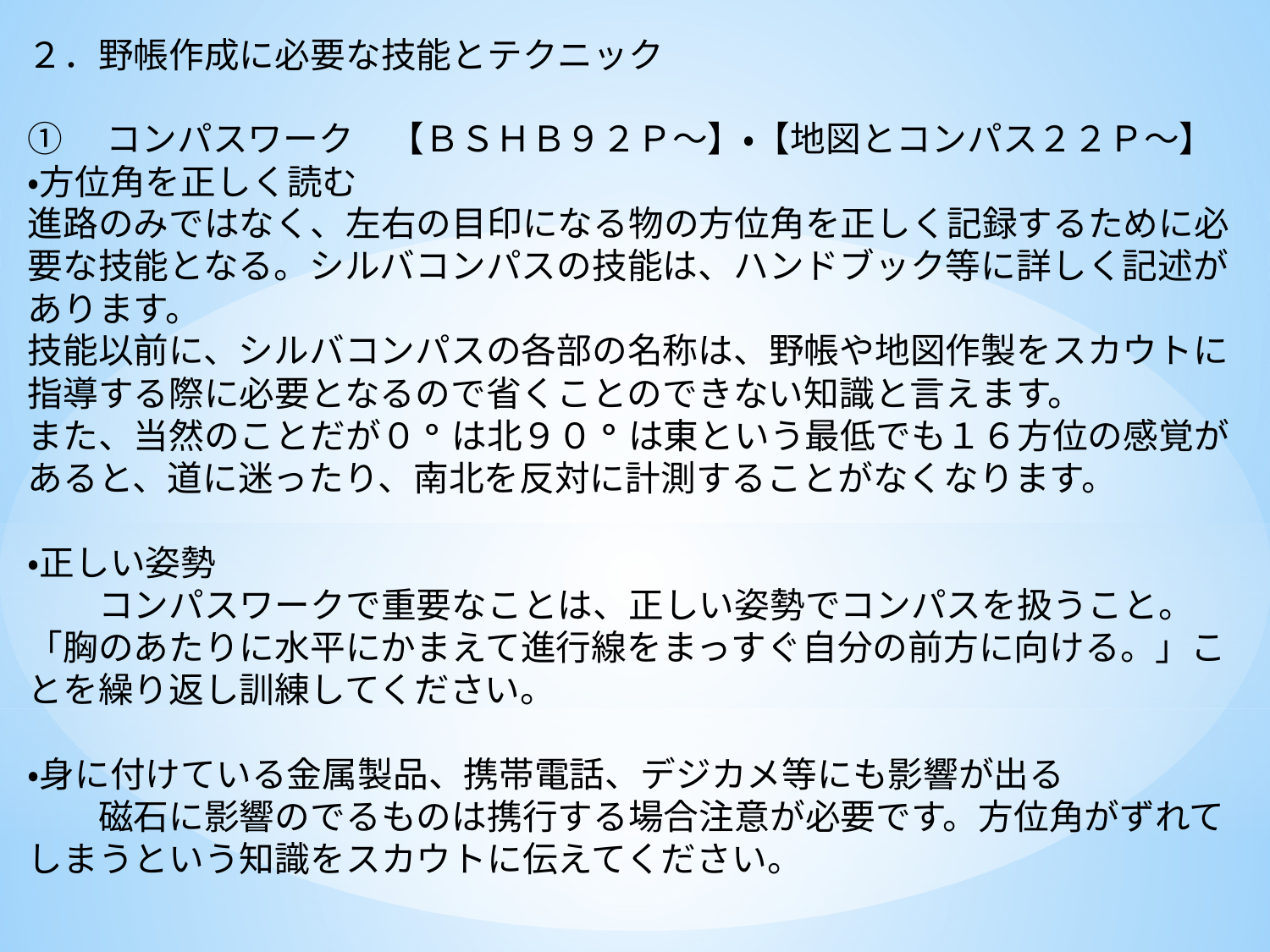

２．野帳作成に必要な技能とテクニック

①　コンパスワーク　【ＢＳＨＢ９２Ｐ～】・【地図とコンパス２２Ｐ～】
・方位角を正しく読む
進路のみではなく、左右の目印になる物の方位角を正しく記録するために必要な技能となる。シルバコンパスの技能は、ハンドブック等に詳しく記述があります。
技能以前に、シルバコンパスの各部の名称は、野帳や地図作製をスカウトに指導する際に必要となるので省くことのできない知識と言えます。
また、当然のことだが０°は北９０°は東という最低でも１６方位の感覚があると、道に迷ったり、南北を反対に計測することがなくなります。

・正しい姿勢
　　コンパスワークで重要なことは、正しい姿勢でコンパスを扱うこと。「胸のあたりに水平にかまえて進行線をまっすぐ自分の前方に向ける。」ことを繰り返し訓練してください。

・身に付けている金属製品、携帯電話、デジカメ等にも影響が出る
　　磁石に影響のでるものは携行する場合注意が必要です。方位角がずれてしまうという知識をスカウトに伝えてください。